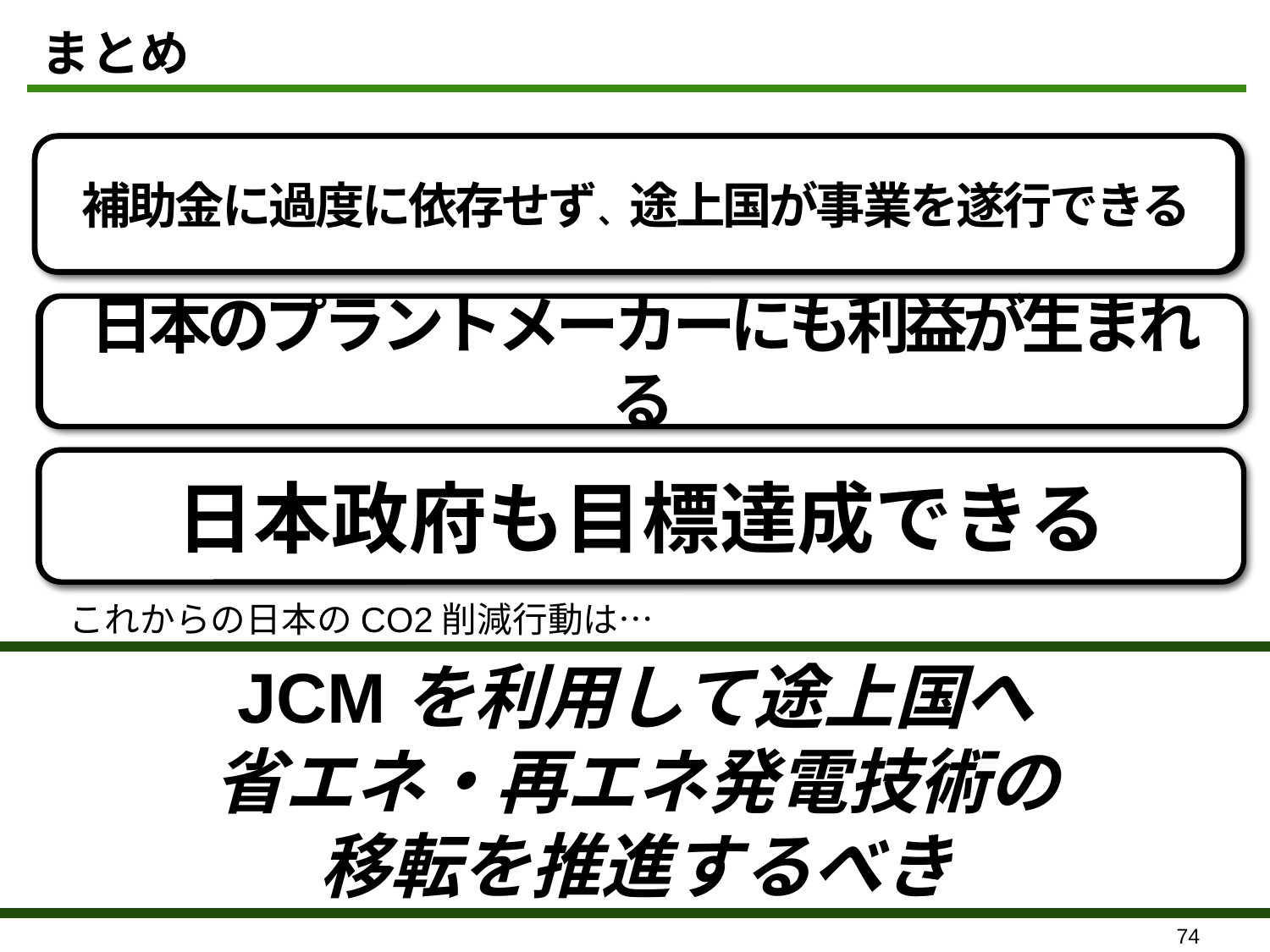

まとめ
補助金に過度に依存せず、途上国が事業を遂行できる
①省エネルギー技術導入により途上国の石炭を
　節約でき利益が生まれる。
②JCMプロジェクトを推進することで日本企業に
　新たな海外での事業拡大のチャンスが生まれる。
日本のプラントメーカーにも利益が生まれる
③JCMを活用することで、
　日本の削減目標に大きく貢献できる。
日本政府も目標達成できる
これからの日本のCO2削減行動は…
JCMを利用して途上国へ
省エネ・再エネ発電技術の
移転を推進するべき
74